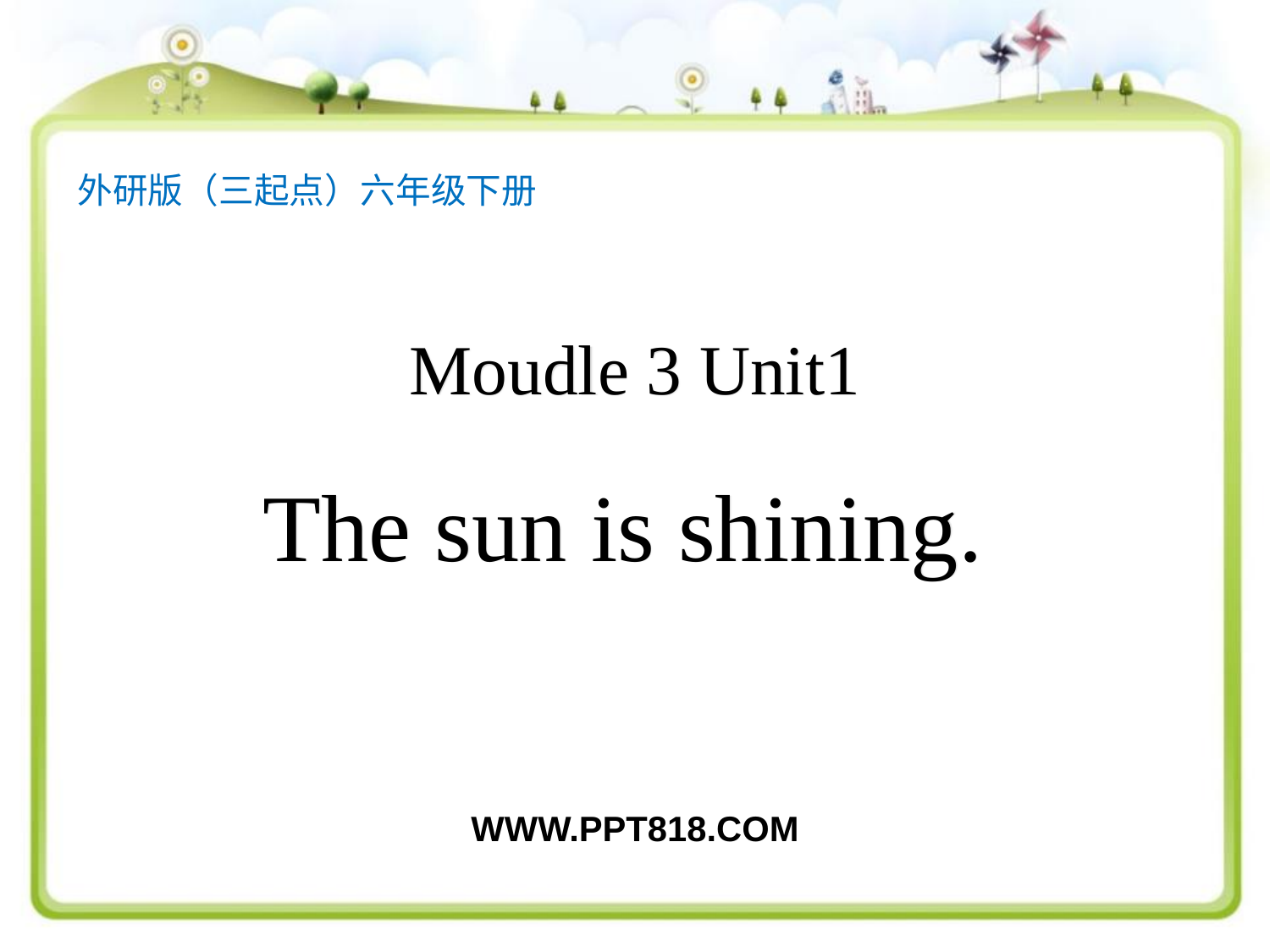

外研版（三起点）六年级下册
Moudle 3 Unit1
The sun is shining.
WWW.PPT818.COM